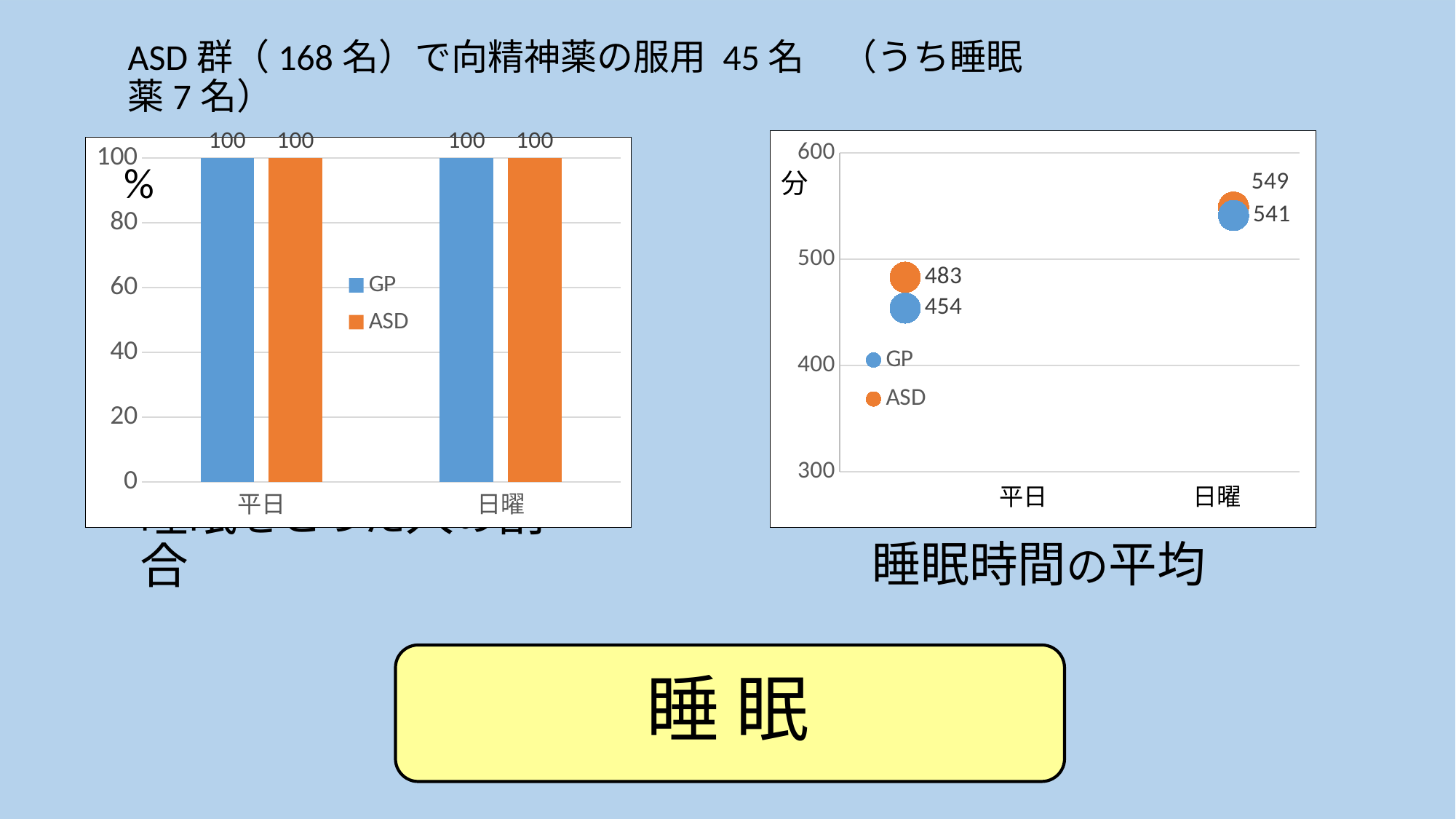

ASD群（168名）で向精神薬の服用 45名　（うち睡眠薬7名）
分
%

### Chart

| Category | GP | ASD |
|---|---|---|

### Chart

| Category | GP | ASD |
|---|---|---|
| 平日 | 100.0 | 100.0 |
| 日曜 | 100.0 | 100.0 |
平日
日曜
睡眠時間の平均
睡眠をとった人の割合
# 睡 眠